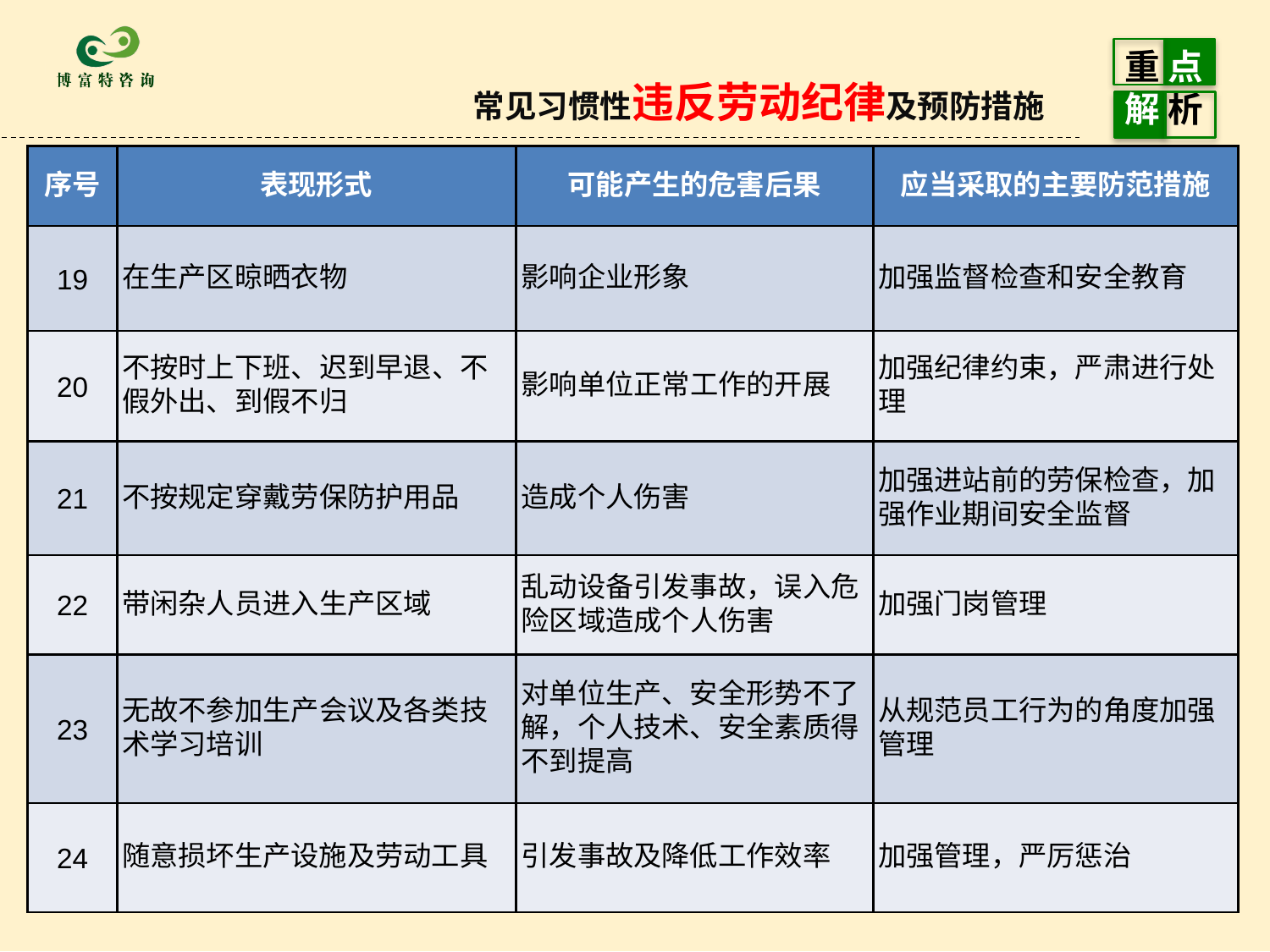

| 序号 | 表现形式 | 可能产生的危害后果 | 应当采取的主要防范措施 |
| --- | --- | --- | --- |
| 19 | 在生产区晾晒衣物 | 影响企业形象 | 加强监督检查和安全教育 |
| 20 | 不按时上下班、迟到早退、不假外出、到假不归 | 影响单位正常工作的开展 | 加强纪律约束，严肃进行处理 |
| 21 | 不按规定穿戴劳保防护用品 | 造成个人伤害 | 加强进站前的劳保检查，加强作业期间安全监督 |
| 22 | 带闲杂人员进入生产区域 | 乱动设备引发事故，误入危险区域造成个人伤害 | 加强门岗管理 |
| 23 | 无故不参加生产会议及各类技术学习培训 | 对单位生产、安全形势不了解，个人技术、安全素质得不到提高 | 从规范员工行为的角度加强管理 |
| 24 | 随意损坏生产设施及劳动工具 | 引发事故及降低工作效率 | 加强管理，严厉惩治 |